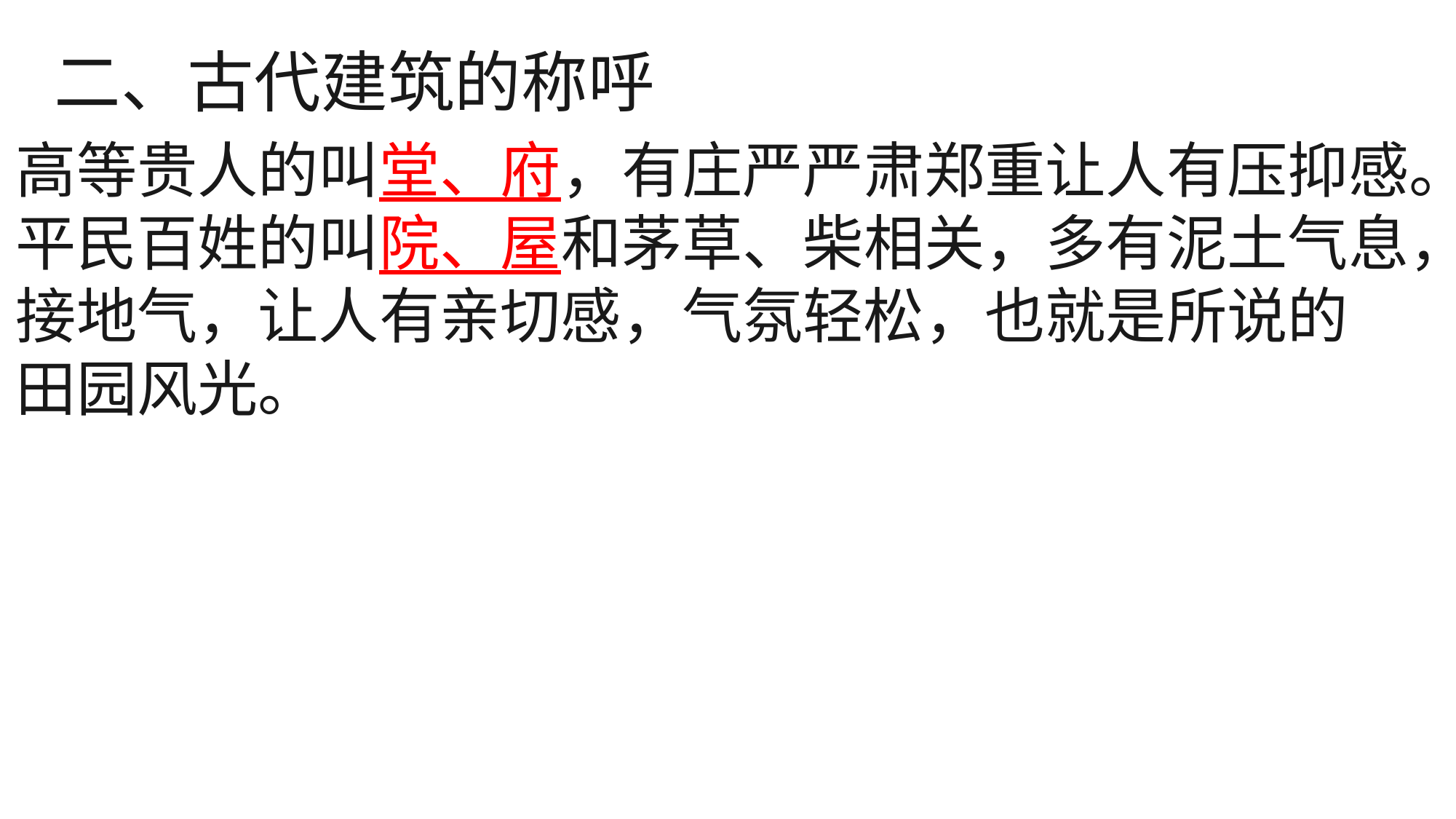

二、古代建筑的称呼
高等贵人的叫堂、府，有庄严严肃郑重让人有压抑感。
平民百姓的叫院、屋和茅草、柴相关，多有泥土气息，
接地气，让人有亲切感，气氛轻松，也就是所说的
田园风光。